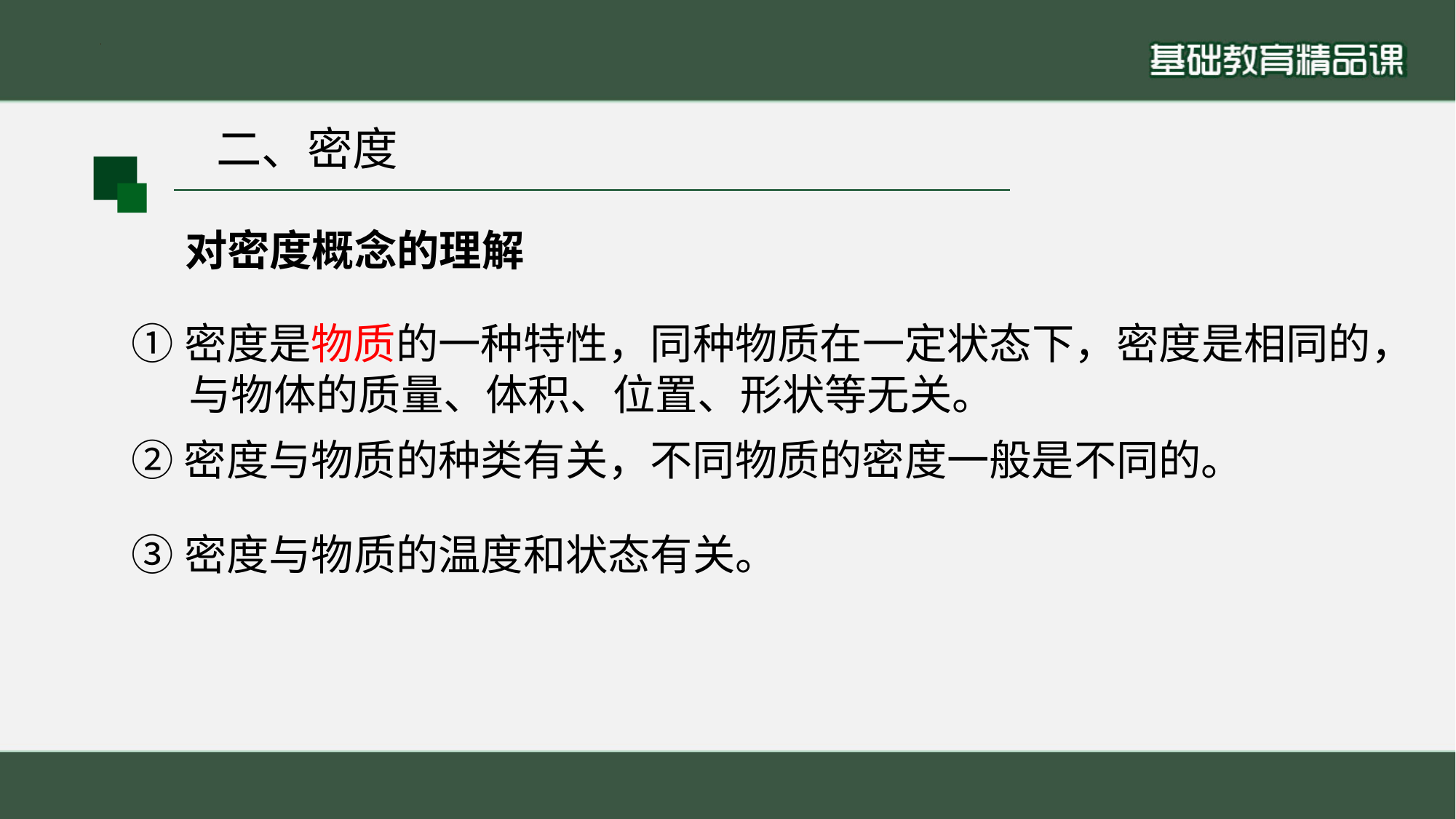

二、密度

对密度概念的理解
     ①密度是物质的一种特性，同种物质在一定状态下，密度是相同的，
          与物体的质量、体积、位置、形状等无关。
     ②密度与物质的种类有关，不同物质的密度一般是不同的。
     ③密度与物质的温度和状态有关。